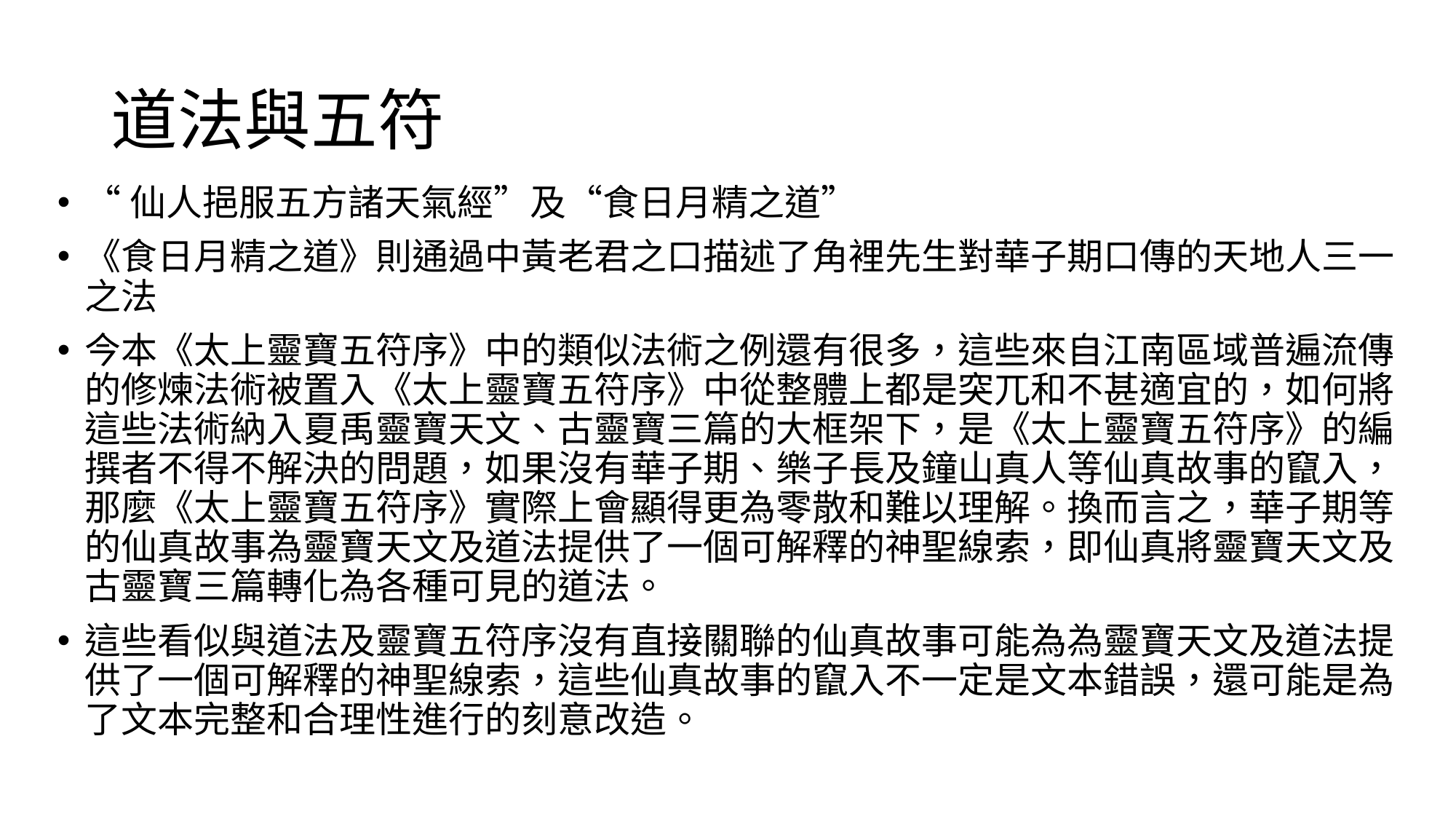

# 道法與五符
“仙人挹服五方諸天氣經”及“食日月精之道”
《食日月精之道》則通過中黃老君之口描述了角裡先生對華子期口傳的天地人三一之法
今本《太上靈寶五符序》中的類似法術之例還有很多，這些來自江南區域普遍流傳的修煉法術被置入《太上靈寶五符序》中從整體上都是突兀和不甚適宜的，如何將這些法術納入夏禹靈寶天文、古靈寶三篇的大框架下，是《太上靈寶五符序》的編撰者不得不解決的問題，如果沒有華子期、樂子長及鐘山真人等仙真故事的竄入，那麼《太上靈寶五符序》實際上會顯得更為零散和難以理解。換而言之，華子期等的仙真故事為靈寶天文及道法提供了一個可解釋的神聖線索，即仙真將靈寶天文及古靈寶三篇轉化為各種可見的道法。
這些看似與道法及靈寶五符序沒有直接關聯的仙真故事可能為為靈寶天文及道法提供了一個可解釋的神聖線索，這些仙真故事的竄入不一定是文本錯誤，還可能是為了文本完整和合理性進行的刻意改造。